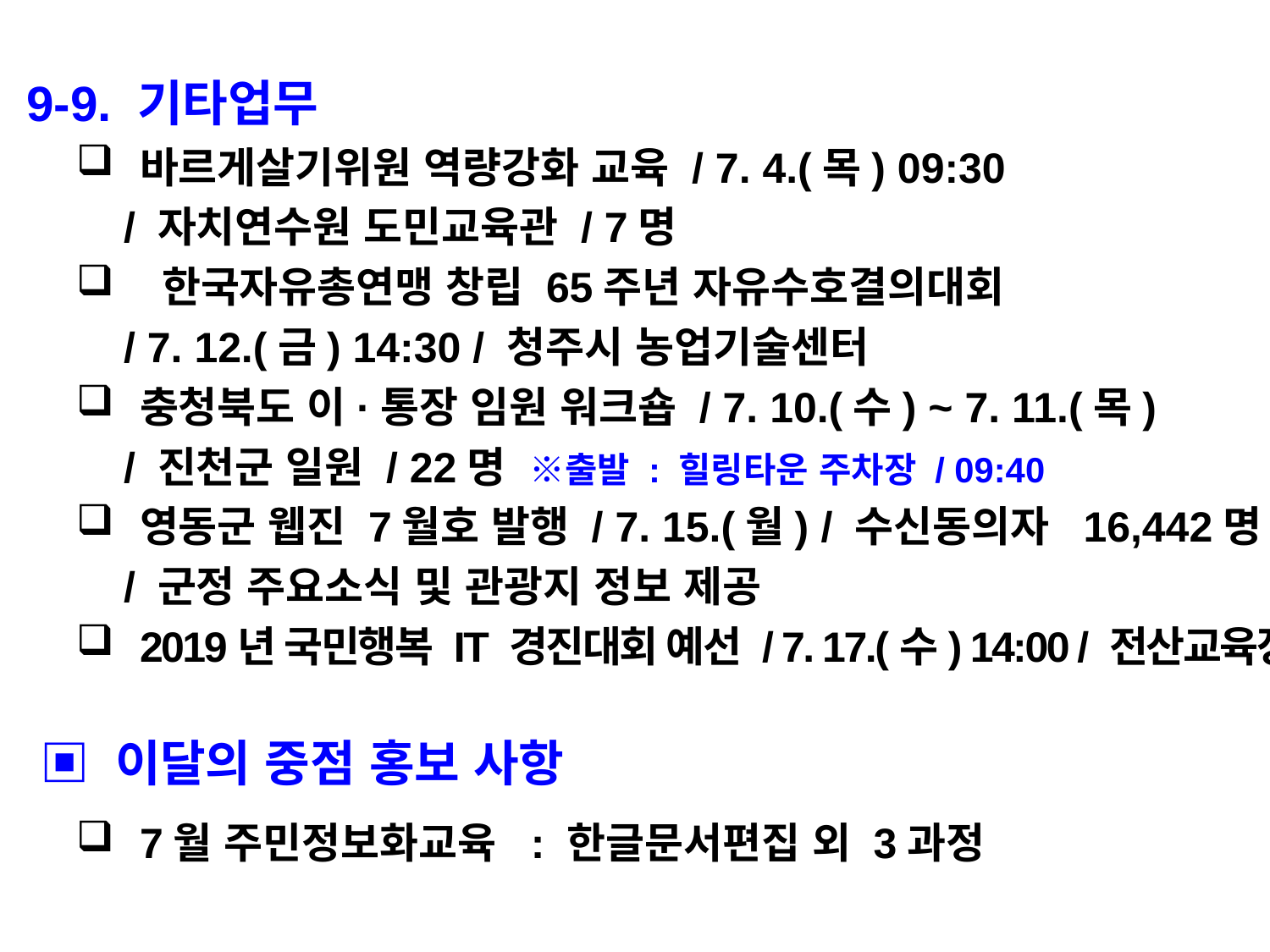

9-9. 기타업무
바르게살기위원 역량강화 교육 / 7. 4.(목) 09:30
    / 자치연수원 도민교육관 / 7명
 한국자유총연맹 창립 65주년 자유수호결의대회
    / 7. 12.(금) 14:30 / 청주시 농업기술센터
충청북도 이·통장 임원 워크숍 / 7. 10.(수) ~ 7. 11.(목)
    / 진천군 일원 / 22명  ※출발 : 힐링타운 주차장 / 09:40
영동군 웹진 7월호 발행 / 7. 15.(월) / 수신동의자  16,442명
    / 군정 주요소식 및 관광지 정보 제공
2019년 국민행복 IT 경진대회 예선 / 7. 17.(수) 14:00 / 전산교육장

  ▣ 이달의 중점 홍보 사항
7월 주민정보화교육  : 한글문서편집 외 3과정